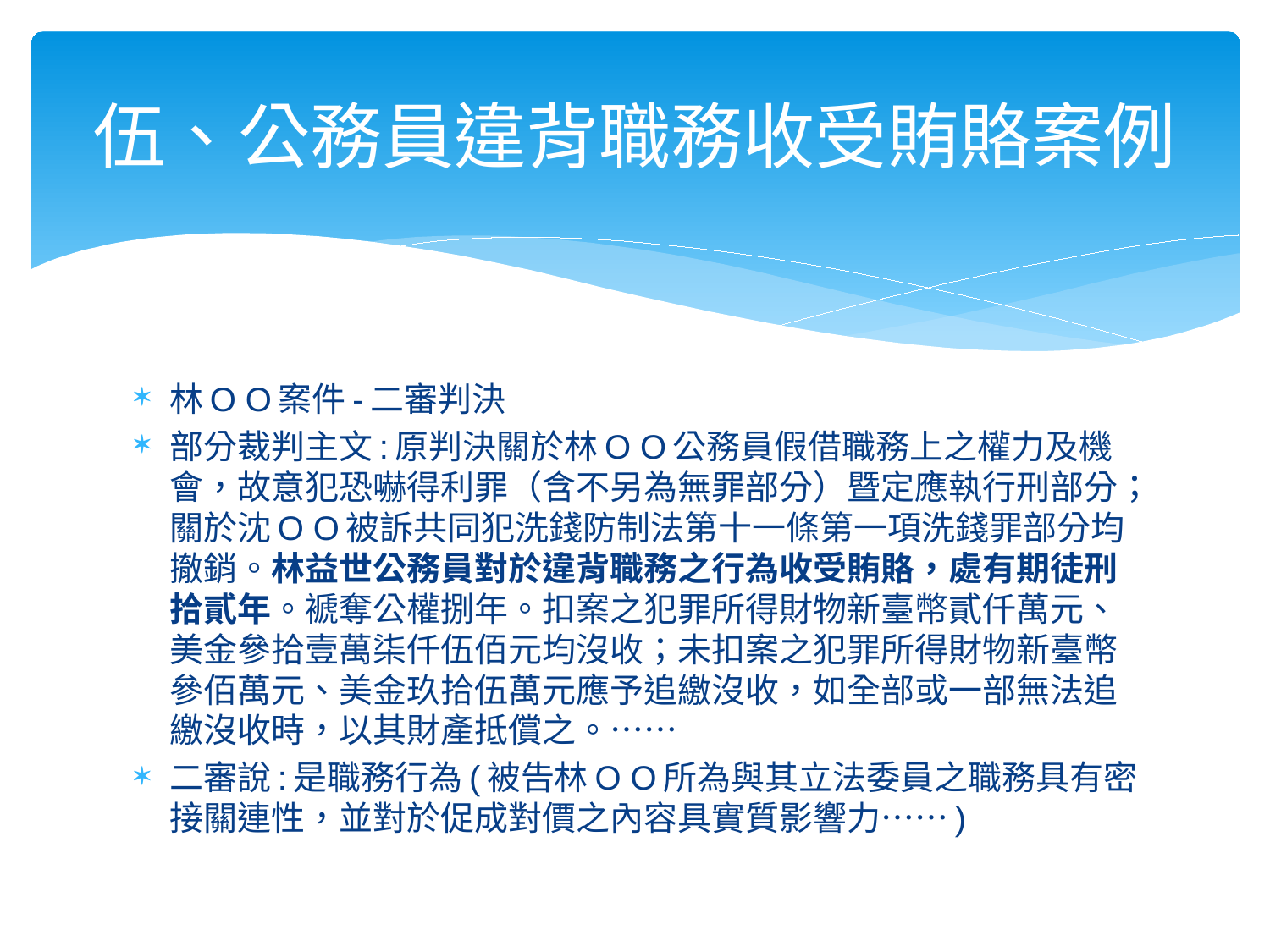

# 伍、公務員違背職務收受賄賂案例
林O O案件-二審判決
部分裁判主文:原判決關於林O O公務員假借職務上之權力及機會，故意犯恐嚇得利罪（含不另為無罪部分）暨定應執行刑部分；關於沈O O被訴共同犯洗錢防制法第十一條第一項洗錢罪部分均撤銷。林益世公務員對於違背職務之行為收受賄賂，處有期徒刑拾貳年。褫奪公權捌年。扣案之犯罪所得財物新臺幣貳仟萬元、美金參拾壹萬柒仟伍佰元均沒收；未扣案之犯罪所得財物新臺幣參佰萬元、美金玖拾伍萬元應予追繳沒收，如全部或一部無法追繳沒收時，以其財產抵償之。……
二審說:是職務行為(被告林O O所為與其立法委員之職務具有密接關連性，並對於促成對價之內容具實質影響力……)